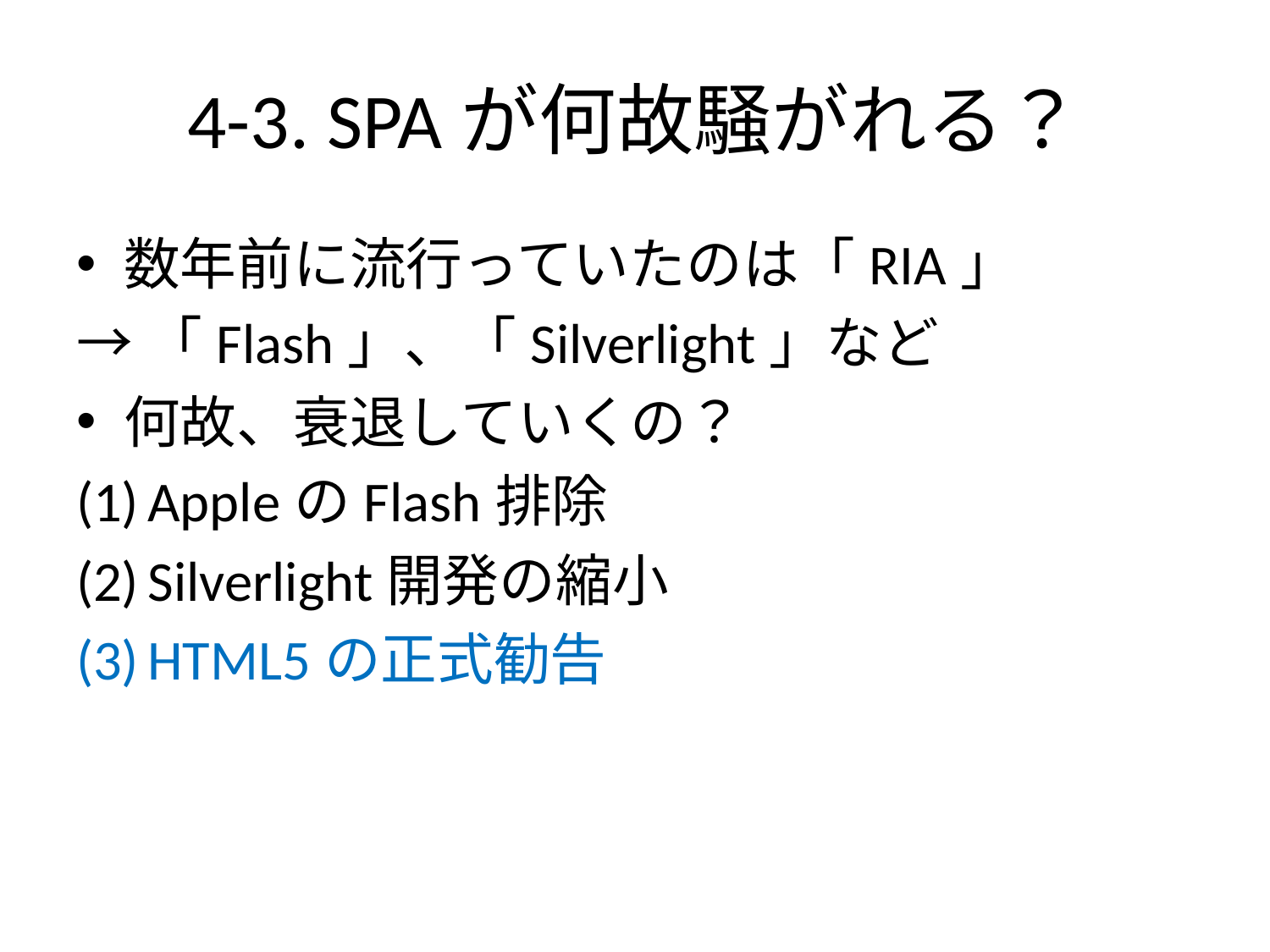

# 4-3. SPAが何故騒がれる？
数年前に流行っていたのは「RIA」
→「Flash」、「Silverlight」など
何故、衰退していくの？
AppleのFlash排除
Silverlight開発の縮小
HTML5の正式勧告